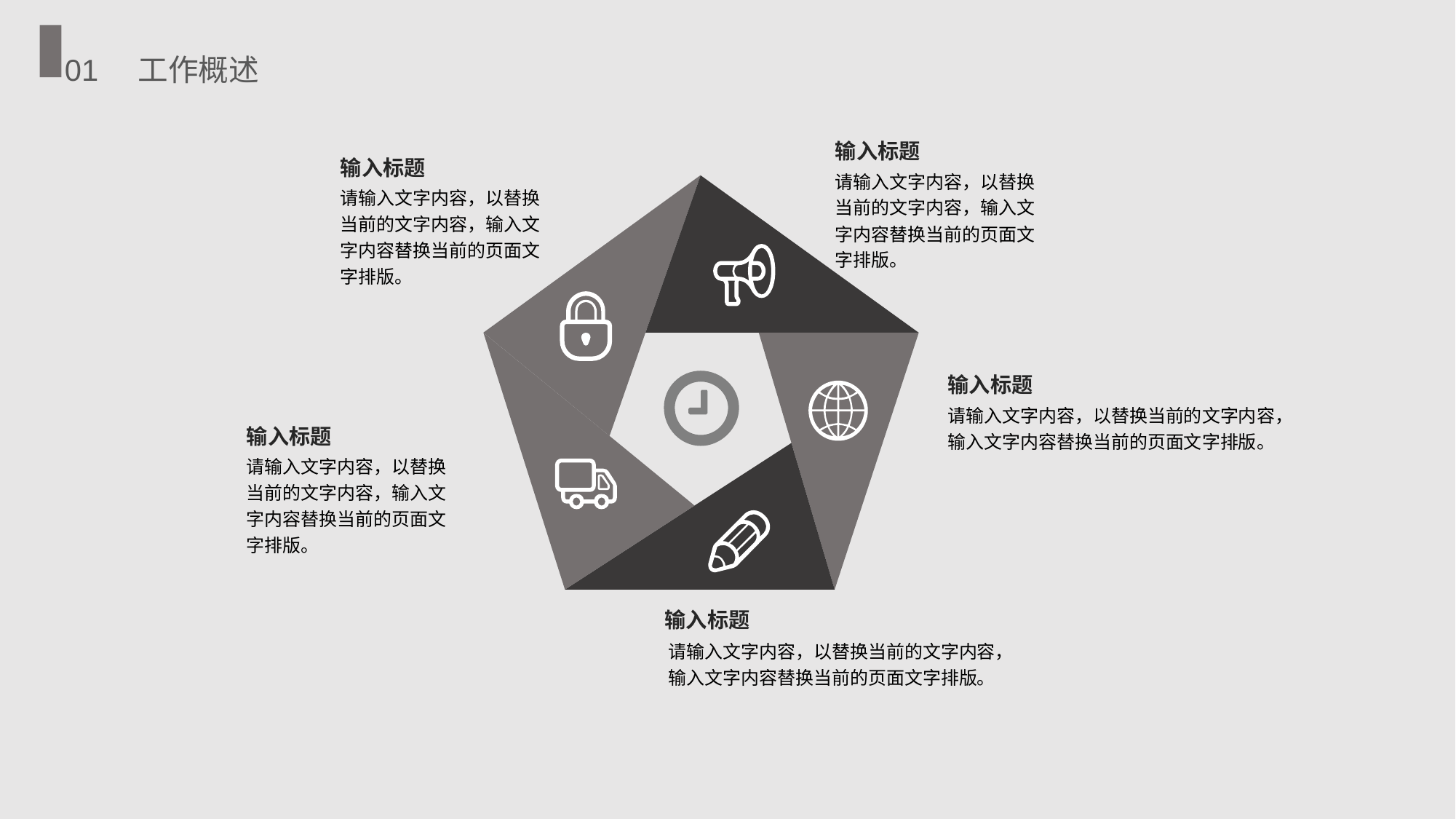

01     工作概述
输入标题
输入标题
请输入文字内容，以替换当前的文字内容，输入文字内容替换当前的页面文字排版。

请输入文字内容，以替换当前的文字内容，输入文字内容替换当前的页面文字排版。

输入标题

请输入文字内容，以替换当前的文字内容，输入文字内容替换当前的页面文字排版。
输入标题

请输入文字内容，以替换当前的文字内容，输入文字内容替换当前的页面文字排版。

输入标题
请输入文字内容，以替换当前的文字内容，输入文字内容替换当前的页面文字排版。